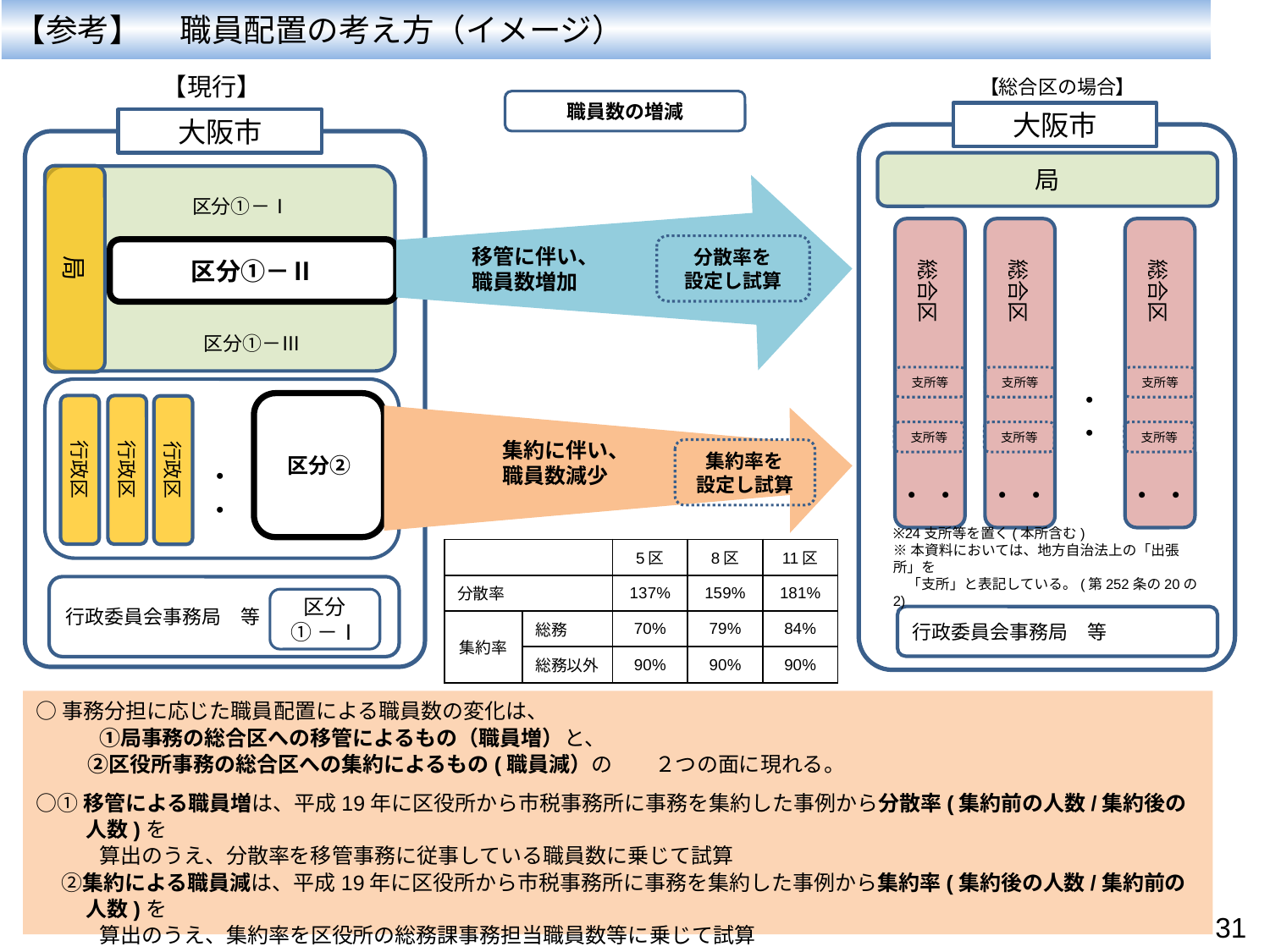

【参考】 　職員配置の考え方（イメージ）
# 【現行】
【総合区の場合】
移管に伴い、
職員数増加
職員数の増減
大阪市
大阪市

局
局

区分①－Ⅰ

　総合区
　総合区
　総合区
分散率を
設定し試算
区分①－Ⅱ
　　　　　集約に伴い、
　　　　　職員数減少
区分①－Ⅲ
支所等
支所等
支所等
・・

区分②
行政区
行政区
行政区
支所等
支所等
支所等

集約率を
設定し試算
・・
・・
・・
・・
※24支所等を置く(本所含む)
※本資料においては、地方自治法上の「出張所」を
　「支所」と表記している。(第252条の20の2)
|  |  | 5区 | 8区 | 11区 |
| --- | --- | --- | --- | --- |
| 分散率 |  | 137% | 159% | 181% |
| 集約率 | 総務 | 70% | 79% | 84% |
|  | 総務以外 | 90% | 90% | 90% |
行政委員会事務局　等
区分
①－Ⅰ
行政委員会事務局　等
○事務分担に応じた職員配置による職員数の変化は、
　　　①局事務の総合区への移管によるもの（職員増）と、
　  　②区役所事務の総合区への集約によるもの(職員減）の　　２つの面に現れる。

○①移管による職員増は、平成19年に区役所から市税事務所に事務を集約した事例から分散率(集約前の人数/集約後の人数)を
　　　算出のうえ、分散率を移管事務に従事している職員数に乗じて試算
　 ②集約による職員減は、平成19年に区役所から市税事務所に事務を集約した事例から集約率(集約後の人数/集約前の人数)を
　　　算出のうえ、集約率を区役所の総務課事務担当職員数等に乗じて試算

○①、②により算定した結果について、移管事務は様々であることから、上下合わせて３割程度の幅を持った数値として示した。
31